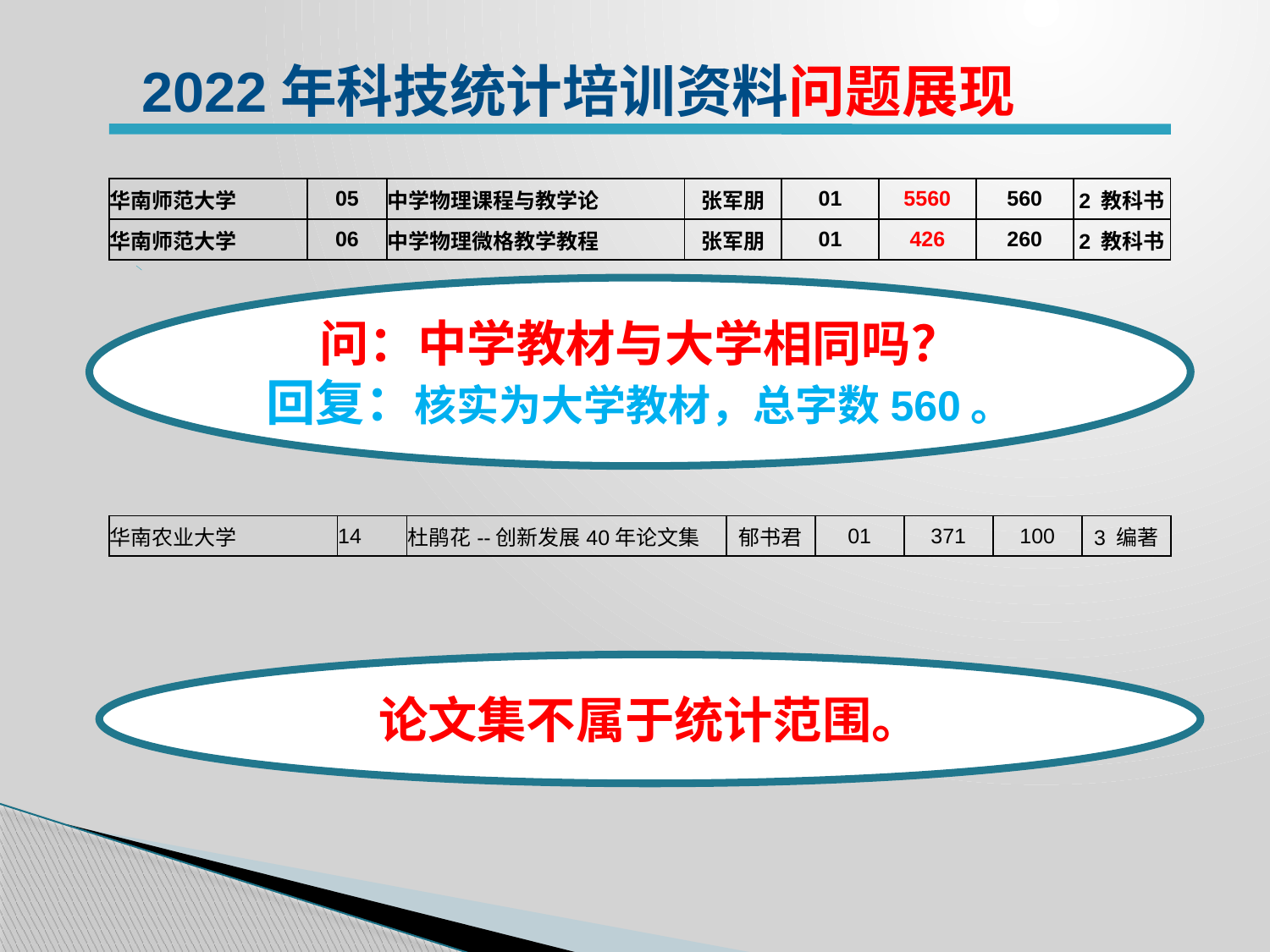

2022年科技统计培训资料问题展现
| 华南师范大学 | 05 | 中学物理课程与教学论 | 张军朋 | 01 | 5560 | 560 | 2 教科书 |
| --- | --- | --- | --- | --- | --- | --- | --- |
| 华南师范大学 | 06 | 中学物理微格教学教程 | 张军朋 | 01 | 426 | 260 | 2 教科书 |
问：中学教材与大学相同吗？
回复：核实为大学教材，总字数560。
| 华南农业大学 | 14 | 杜鹃花--创新发展40年论文集 | 郁书君 | 01 | 371 | 100 | 3 编著 |
| --- | --- | --- | --- | --- | --- | --- | --- |
论文集不属于统计范围。